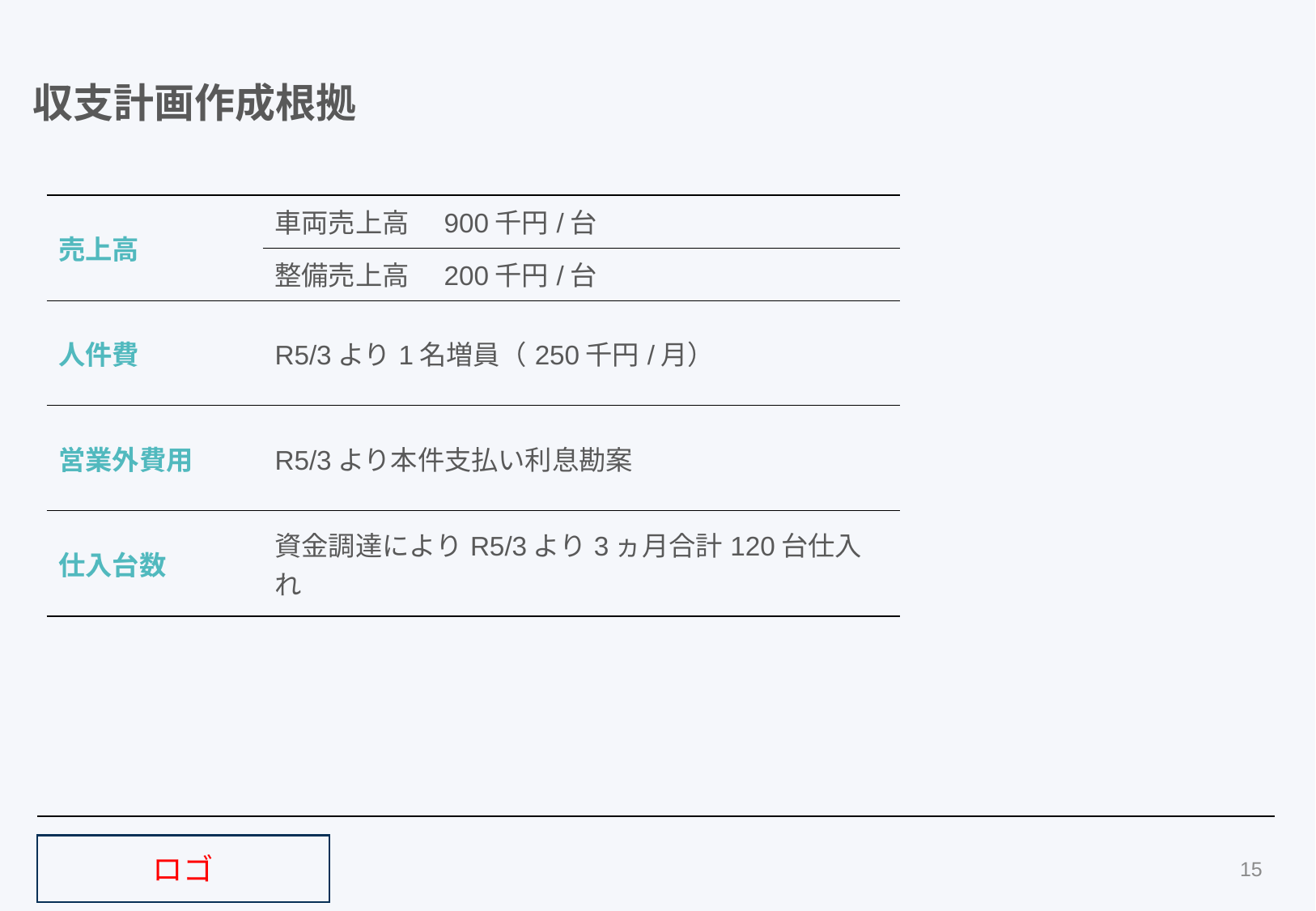

収支計画作成根拠
| 売上高 | 車両売上高　900千円/台 |
| --- | --- |
|  | 整備売上高　200千円/台 |
| 人件費 | R5/3より1名増員（250千円/月） |
| 営業外費用 | R5/3より本件支払い利息勘案 |
| 仕入台数 | 資金調達によりR5/3より3ヵ月合計120台仕入れ |
15